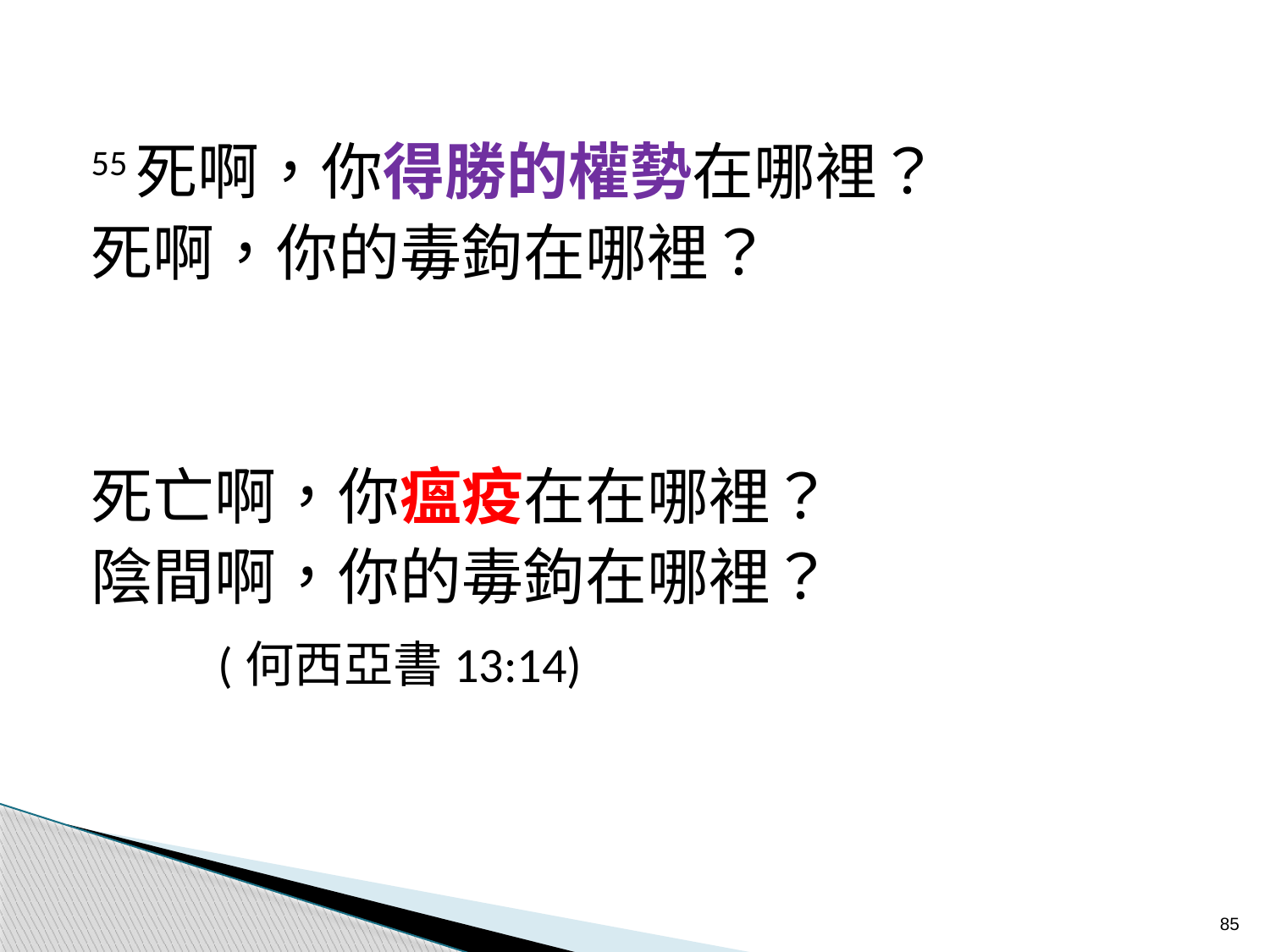

55死啊，你得勝的權勢在哪裡？
死啊，你的毒鉤在哪裡？

死亡啊，你瘟疫在在哪裡？
陰間啊，你的毒鉤在哪裡？
	(何西亞書13:14)
85